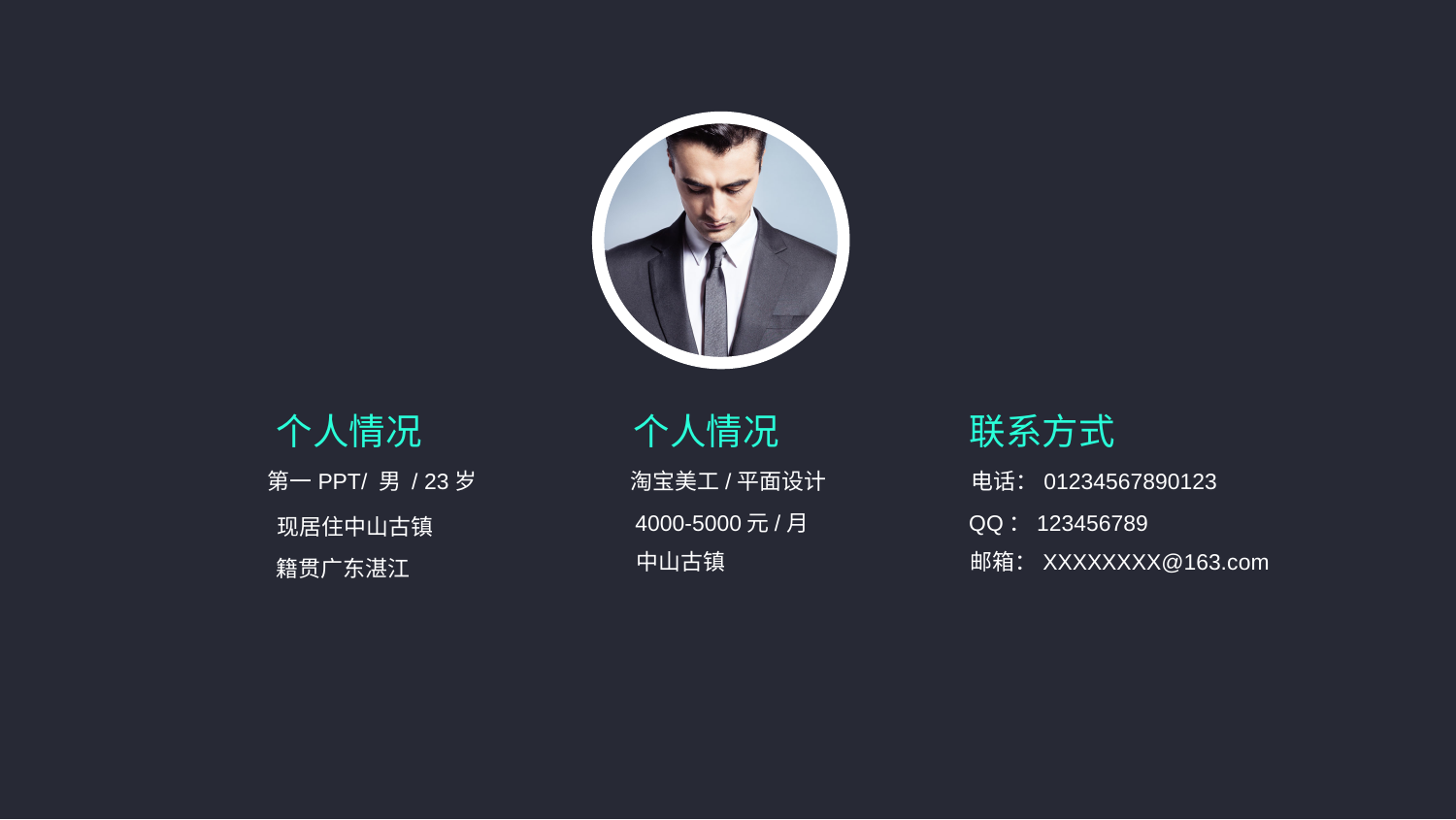

个人情况
第一PPT/ 男 / 23岁
现居住中山古镇
籍贯广东湛江
个人情况
淘宝美工/平面设计
4000-5000元/月
中山古镇
联系方式
电话：01234567890123
QQ：123456789
邮箱：XXXXXXXX@163.com